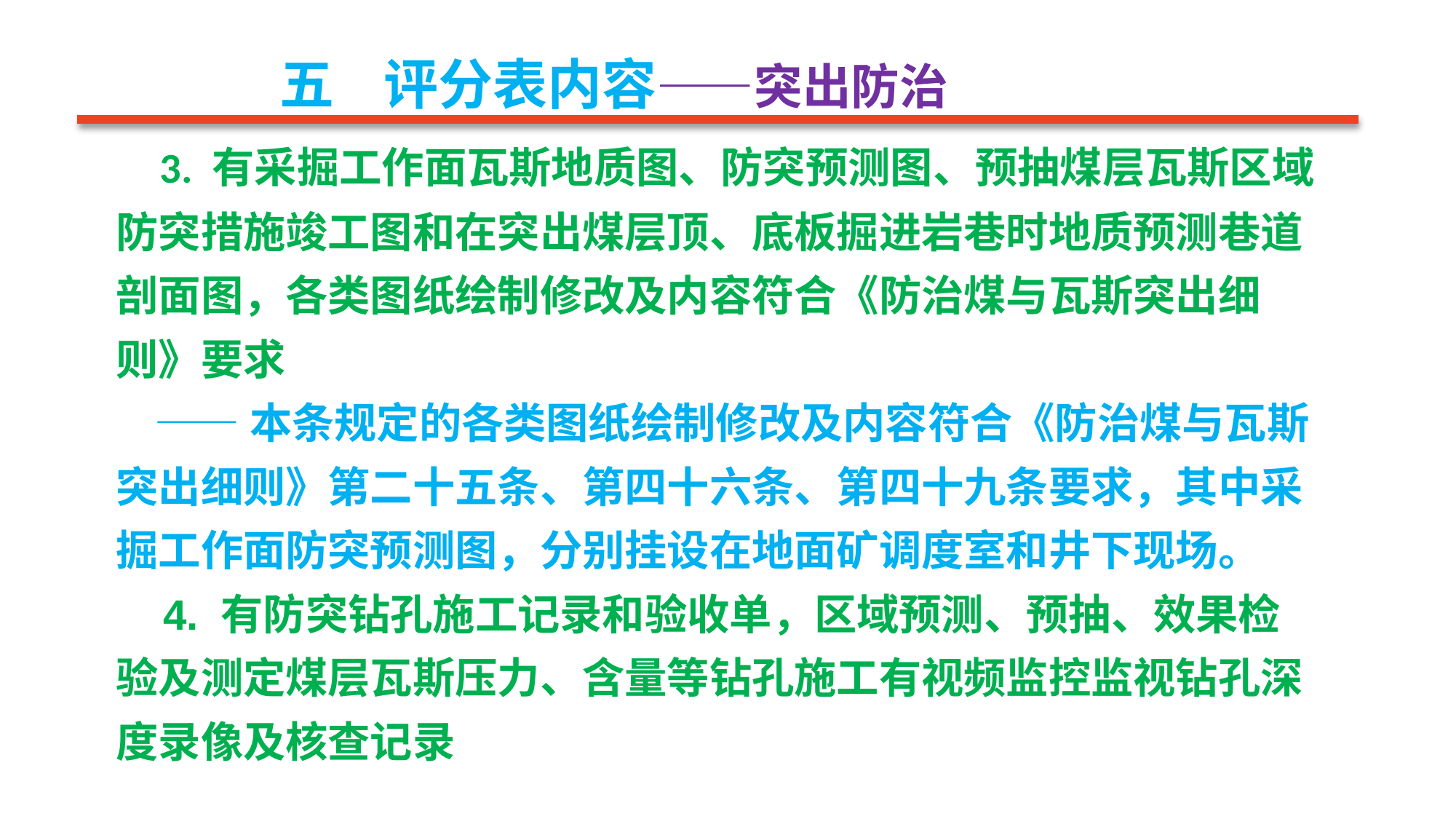

五    评分表内容——突出防治
    3. 有采掘工作面瓦斯地质图、防突预测图、预抽煤层瓦斯区域防突措施竣工图和在突出煤层顶、底板掘进岩巷时地质预测巷道剖面图，各类图纸绘制修改及内容符合《防治煤与瓦斯突出细则》要求
    ——本条规定的各类图纸绘制修改及内容符合《防治煤与瓦斯突出细则》第二十五条、第四十六条、第四十九条要求，其中采掘工作面防突预测图，分别挂设在地面矿调度室和井下现场。
    4. 有防突钻孔施工记录和验收单，区域预测、预抽、效果检验及测定煤层瓦斯压力、含量等钻孔施工有视频监控监视钻孔深度录像及核查记录